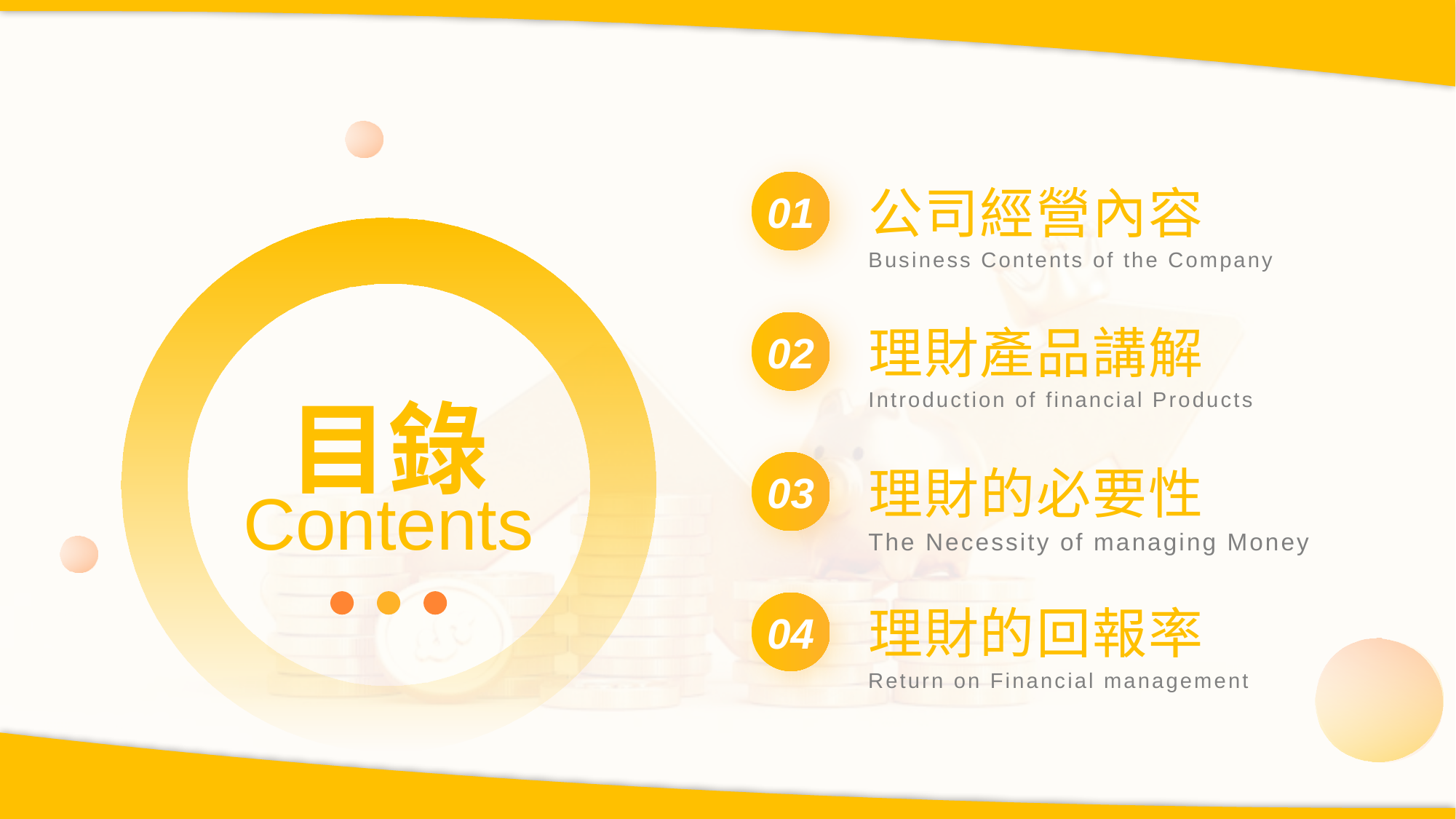

01
公司經營內容
Business Contents of the Company
02
理財產品講解
目錄
Introduction of financial Products
03
理財的必要性
Contents
The Necessity of managing Money

04
理財的回報率

Return on Financial management